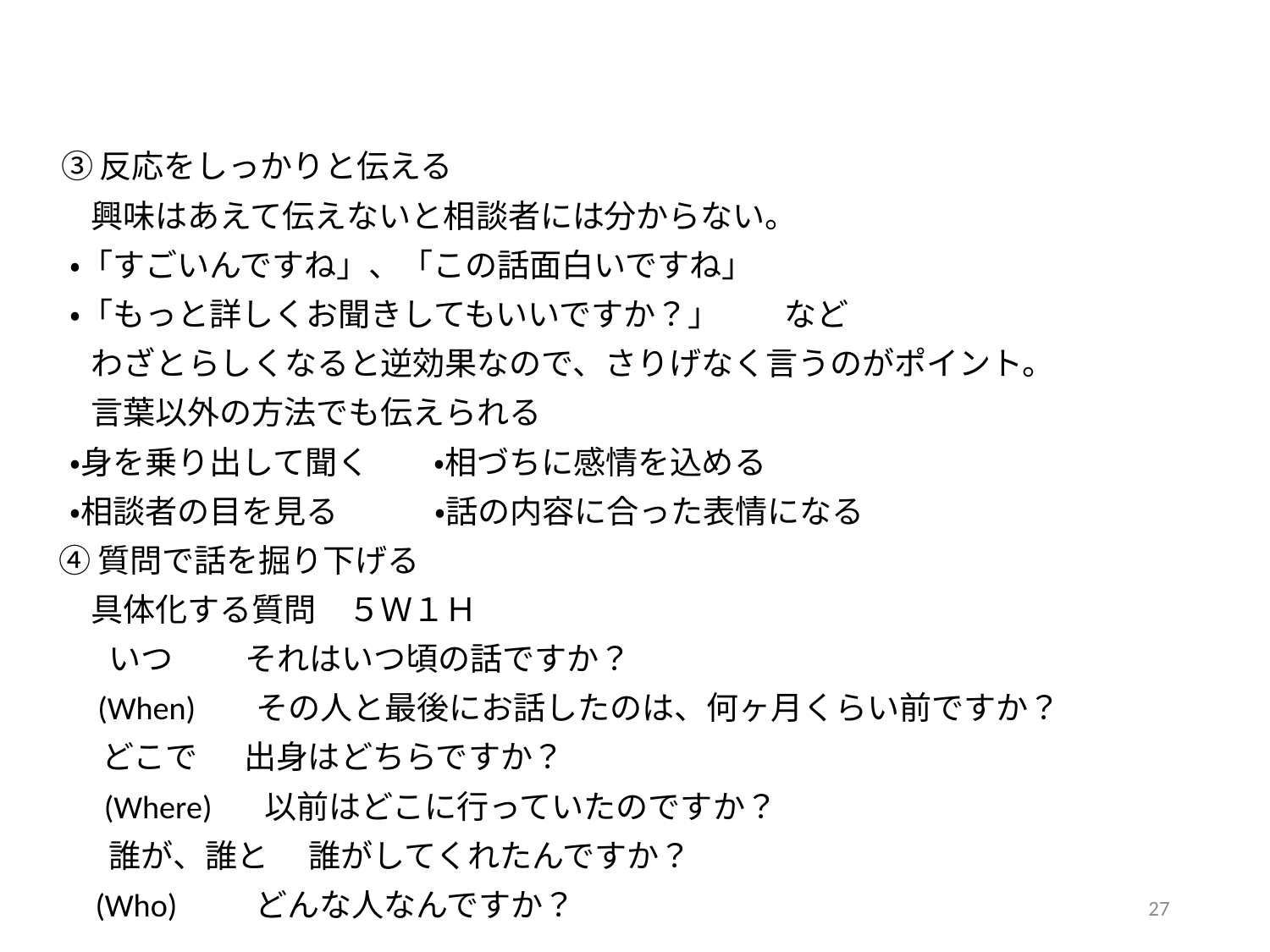

③反応をしっかりと伝える
　   興味はあえて伝えないと相談者には分からない。
　・「すごいんですね」、「この話面白いですね」
　・「もっと詳しくお聞きしてもいいですか？」　　など
　   わざとらしくなると逆効果なので、さりげなく言うのがポイント。
　   言葉以外の方法でも伝えられる
　・身を乗り出して聞く　　・相づちに感情を込める
　・相談者の目を見る　　　・話の内容に合った表情になる
   ④質問で話を掘り下げる
　   具体化する質問　５Ｗ１Ｈ
　　 いつ　 　それはいつ頃の話ですか？
　   (When)　   その人と最後にお話したのは、何ヶ月くらい前ですか？
　　どこで　  出身はどちらですか？
   　(Where)　  以前はどこに行っていたのですか？
　　 誰が、誰と　 誰がしてくれたんですか？
        (Who)　 　どんな人なんですか？

27